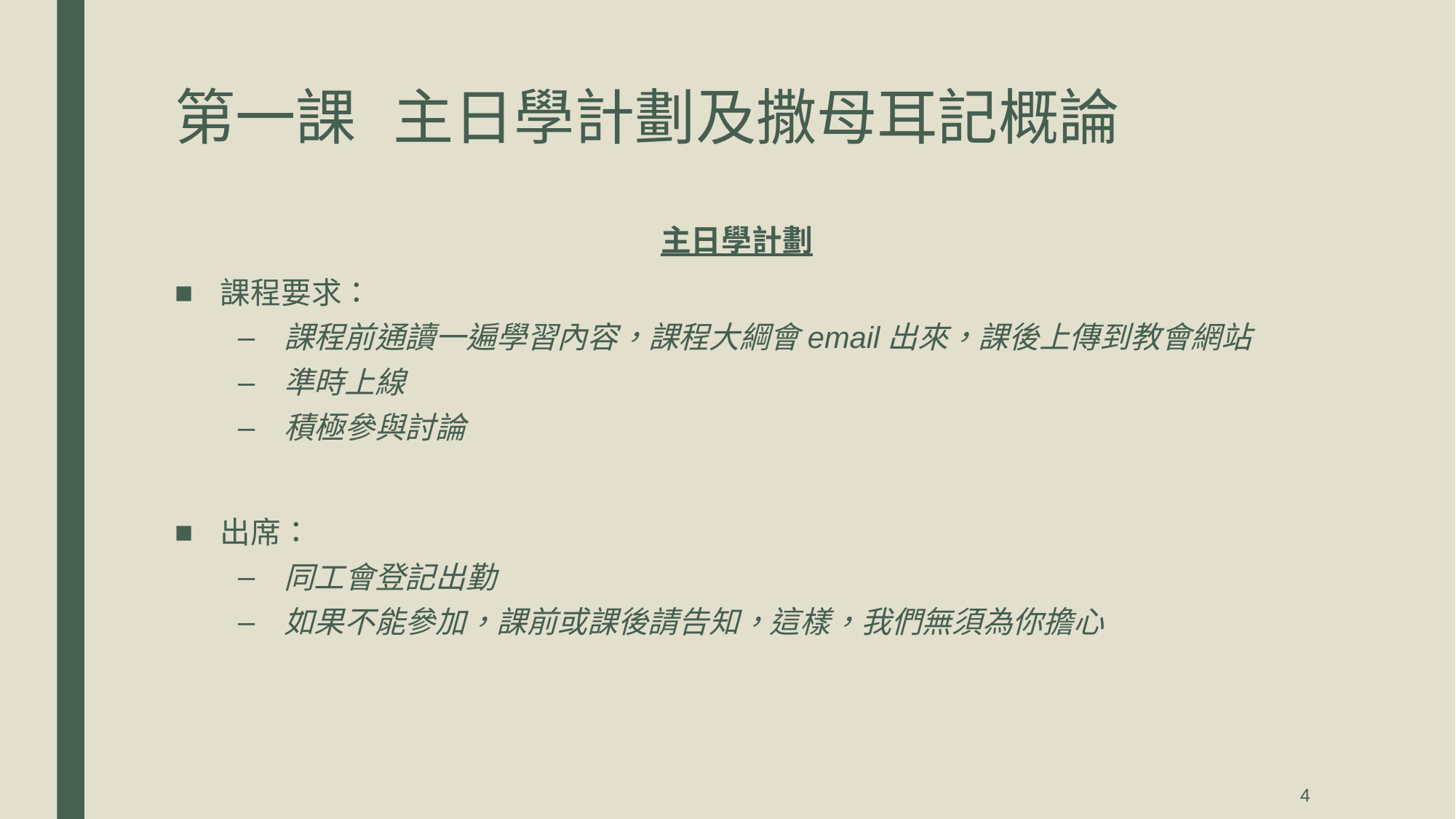

# 第一課	主日學計劃及撒母耳記概論
主日學計劃
課程要求：
課程前通讀一遍學習內容，課程大綱會email出來，課後上傳到教會網站
準時上線
積極參與討論

出席：
同工會登記出勤
如果不能參加，課前或課後請告知，這樣，我們無須為你擔心

4